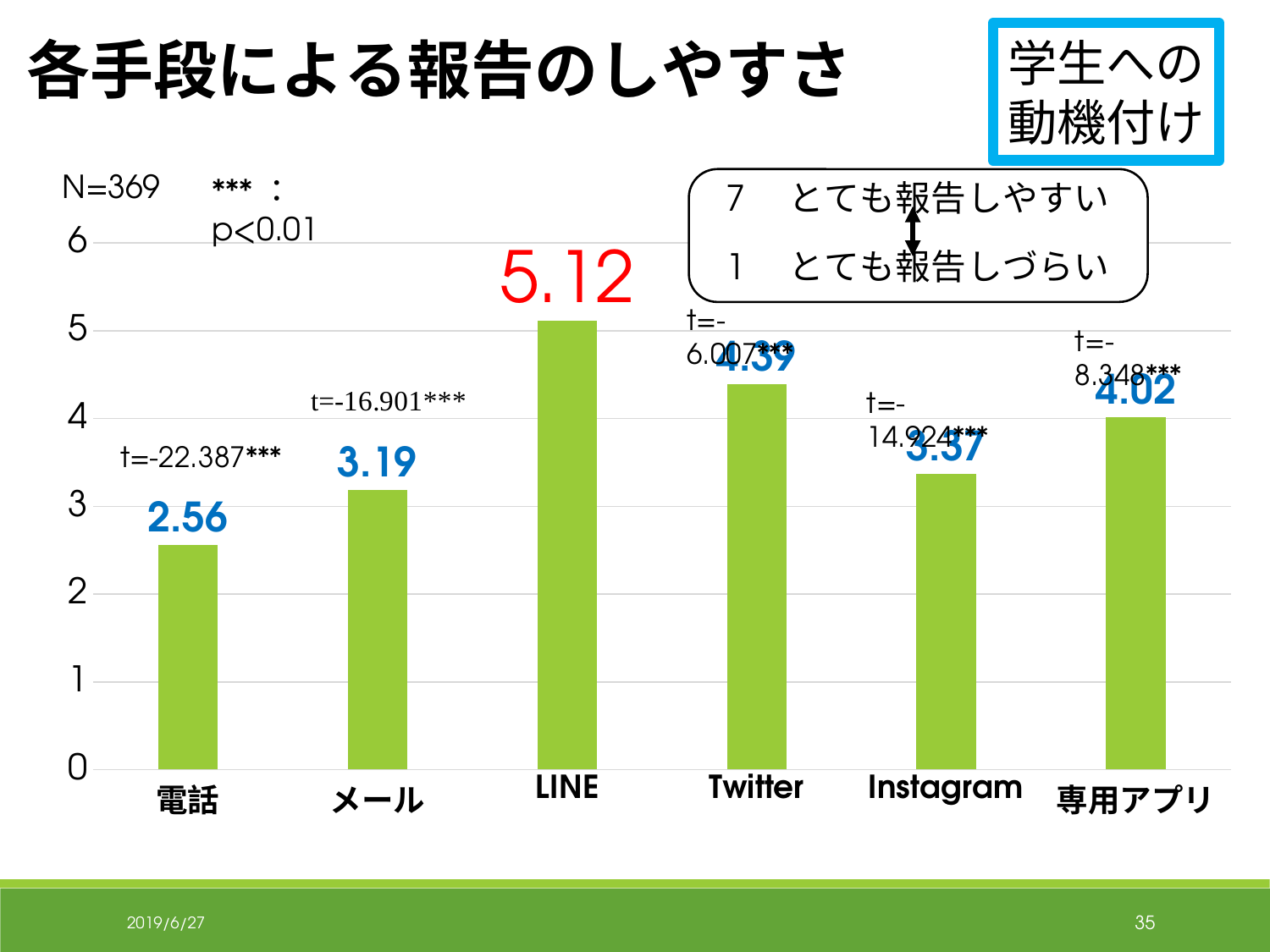

### Chart: 各手段による報告のしやすさ

| Category | 1~7の七段階測定の平均値 |
|---|---|
| 電話 | 2.56 |
| メール | 3.19 |
| LINE | 5.12 |
| Twitter | 4.39 |
| Instagram | 3.37 |
| 専用アプリ | 4.02 |
学生への
動機付け
***：p<0.01

t=-6.007***
t=-8.348***

t=-14.924***

2019/6/27
35